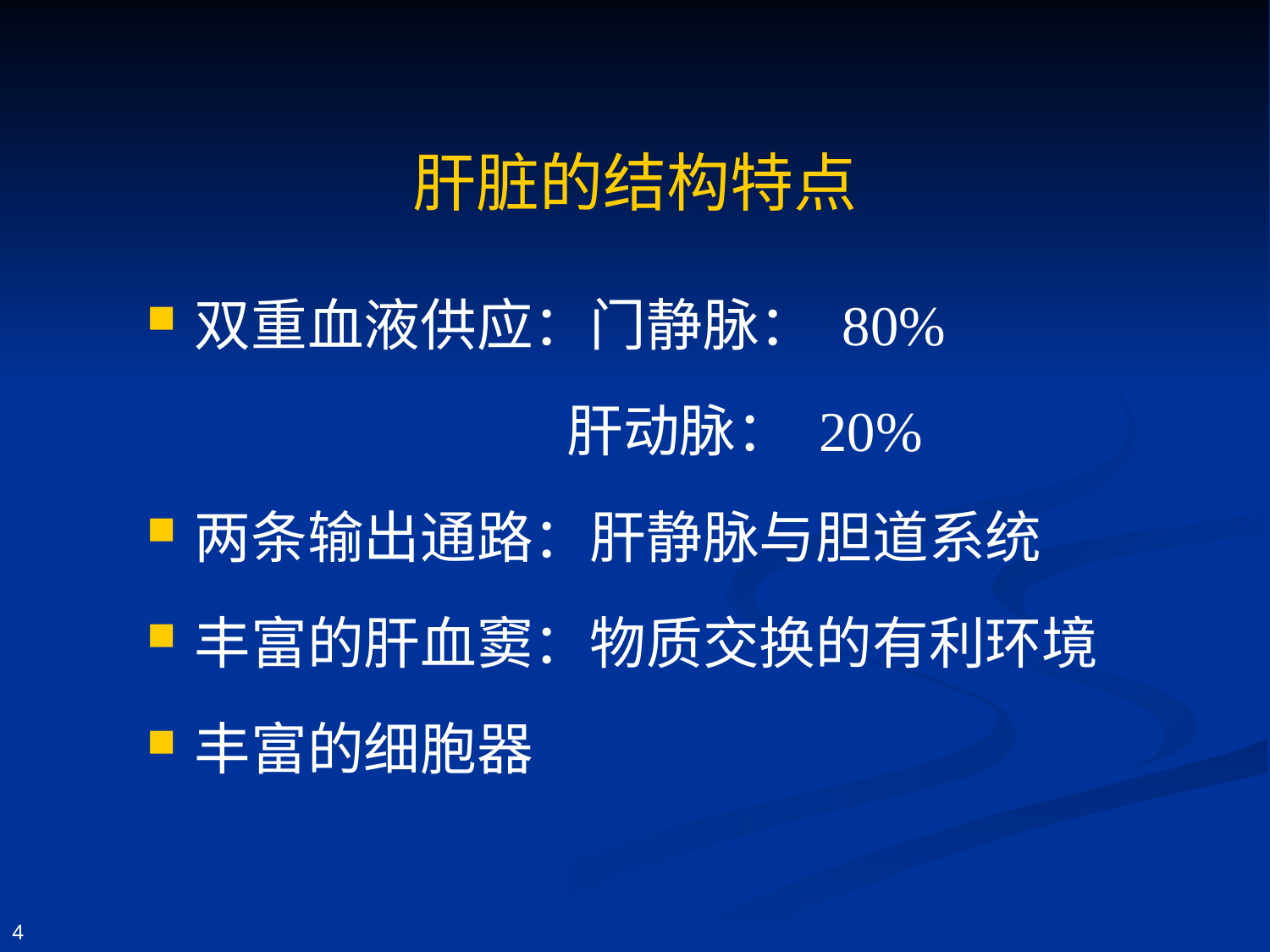

# 肝脏的结构特点
双重血液供应：门静脉： 80%
                                肝动脉： 20%
两条输出通路：肝静脉与胆道系统
丰富的肝血窦：物质交换的有利环境
丰富的细胞器
4